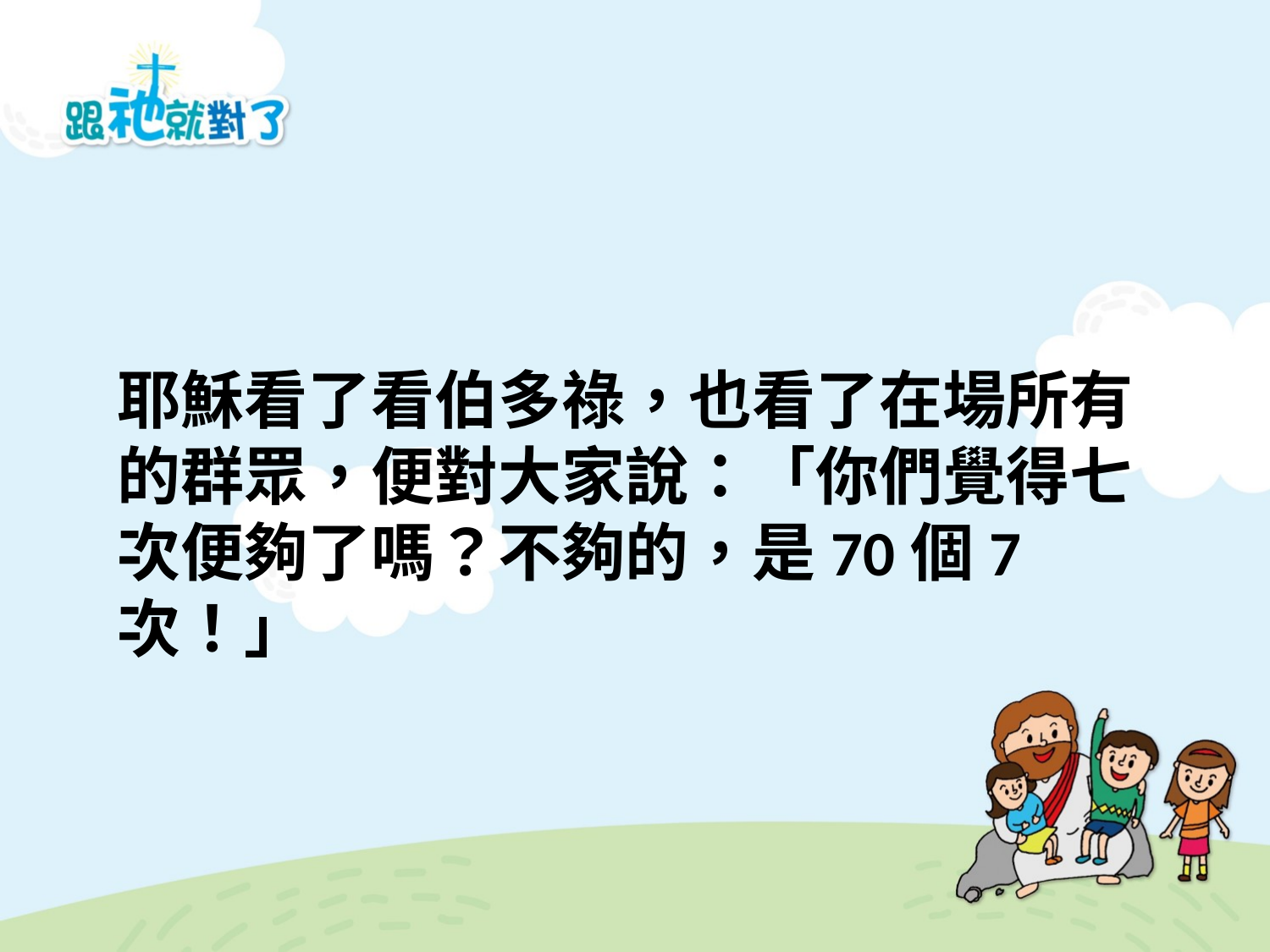

耶穌看了看伯多祿，也看了在場所有的群眾，便對大家說：「你們覺得七次便夠了嗎？不夠的，是70個7次！」